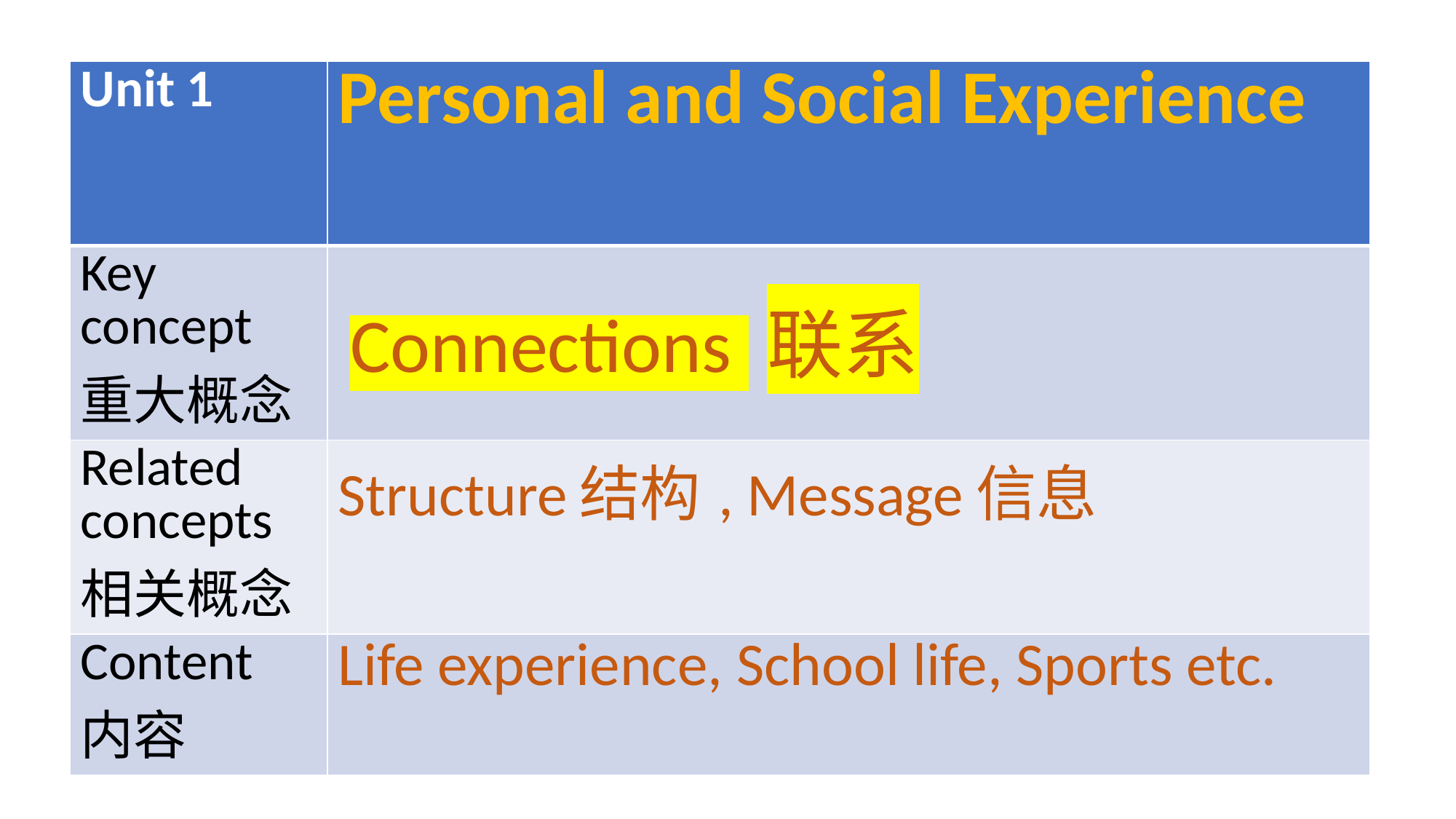

| Unit 1 | Personal and Social Experience |
| --- | --- |
| Key concept 重大概念 |  |
| Related concepts 相关概念 | Structure结构, Message信息 |
| Content 内容 | Life experience, School life, Sports etc. |
Connections 联系